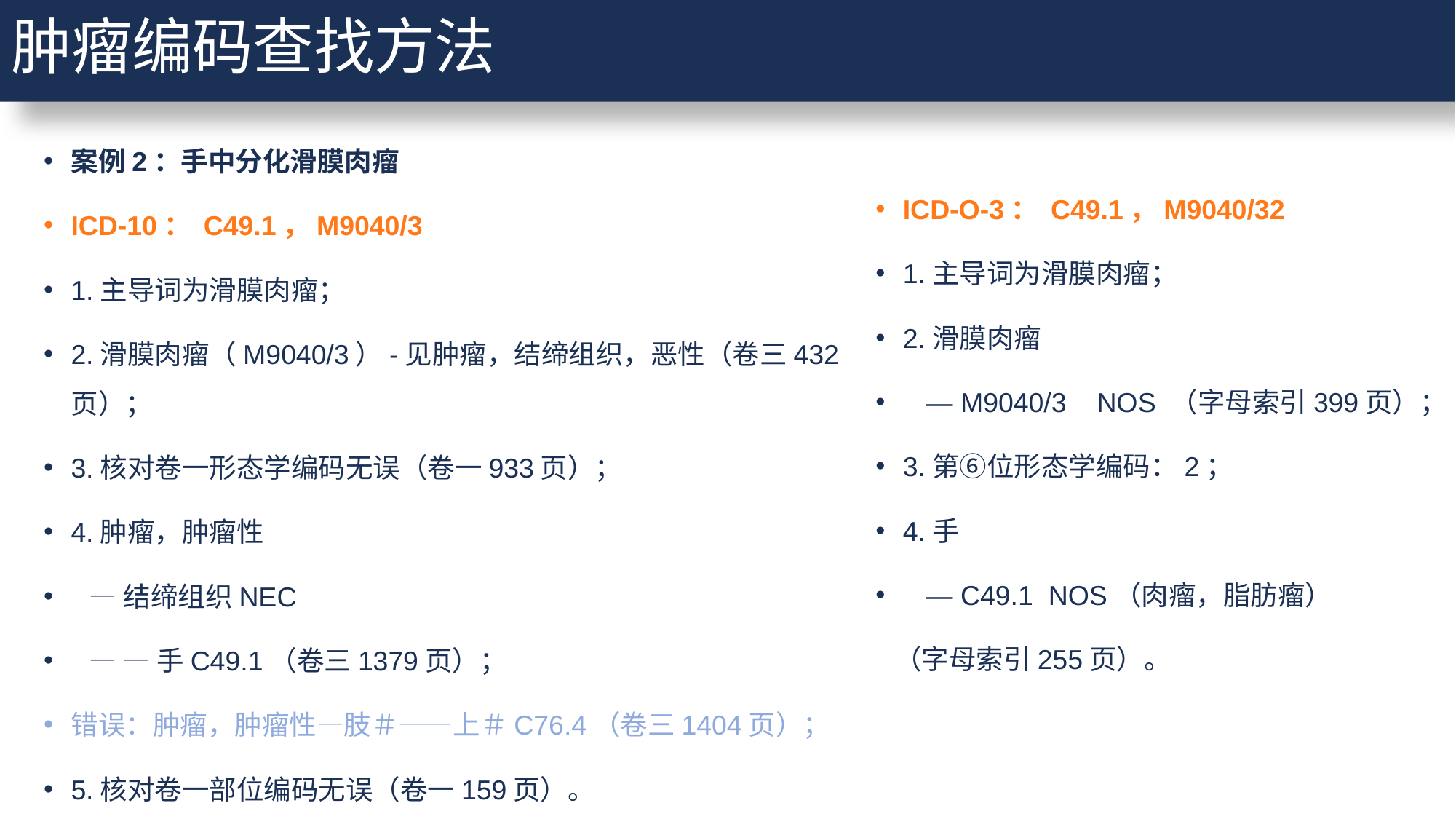

肿瘤编码查找方法
案例2：手中分化滑膜肉瘤
ICD-10： C49.1，M9040/3
1.主导词为滑膜肉瘤；
2.滑膜肉瘤（M9040/3）-见肿瘤，结缔组织，恶性（卷三432页）；
3.核对卷一形态学编码无误（卷一933页）；
4.肿瘤，肿瘤性
   —结缔组织NEC
   — —手C49.1（卷三1379页）；
错误：肿瘤，肿瘤性—肢＃——上＃C76.4（卷三1404页）；
5.核对卷一部位编码无误（卷一159页）。

ICD-O-3： C49.1，M9040/32
1.主导词为滑膜肉瘤；
2.滑膜肉瘤
   — M9040/3    NOS （字母索引399页）；
3.第⑥位形态学编码：2；
4.手
   — C49.1  NOS（肉瘤，脂肪瘤）
  （字母索引255页）。